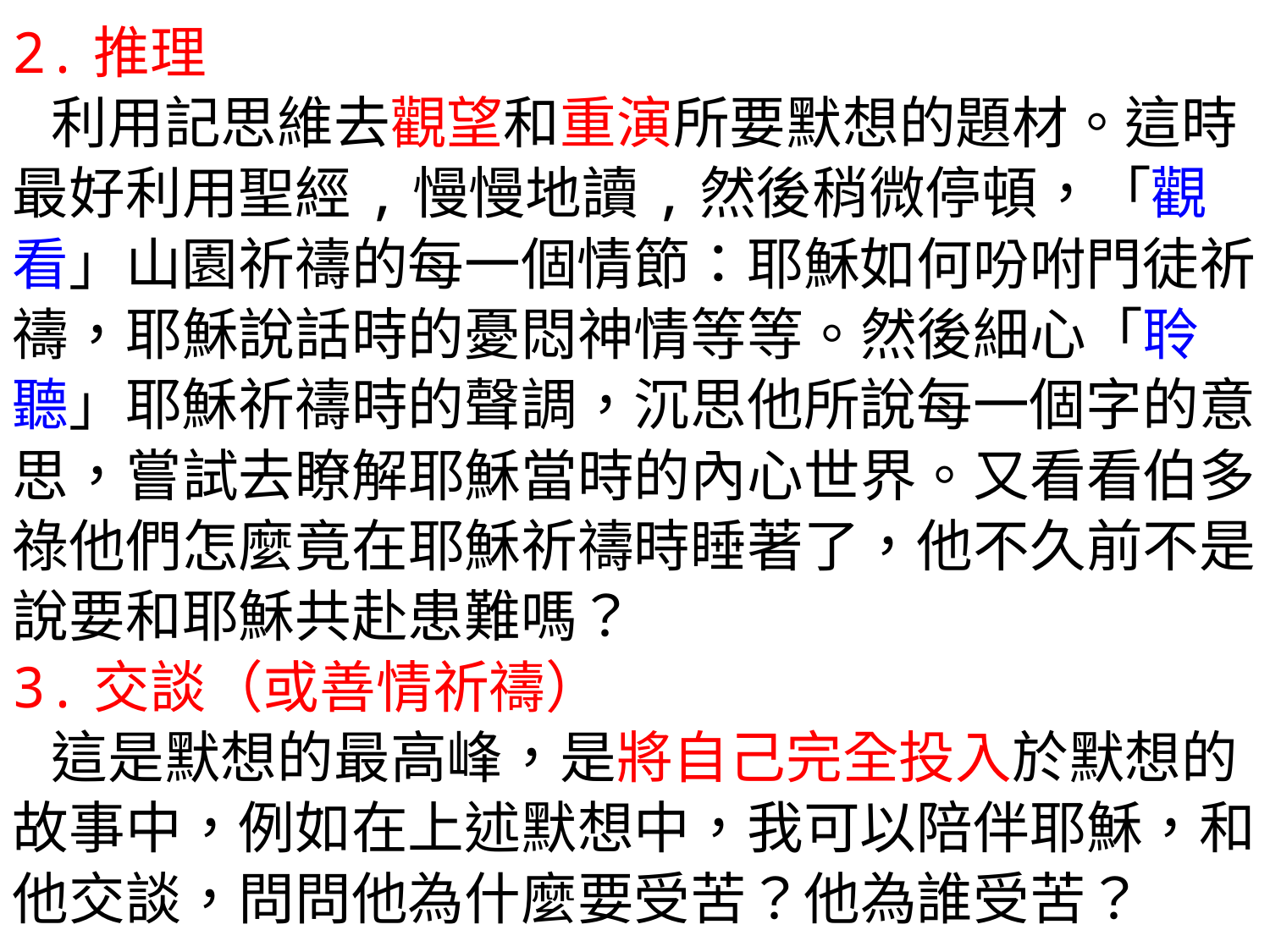

2.推理
  利用記思維去觀望和重演所要默想的題材。這時最好利用聖經,慢慢地讀,然後稍微停頓，「觀看」山園祈禱的每一個情節：耶穌如何吩咐門徒祈禱，耶穌說話時的憂悶神情等等。然後細心「聆聽」耶穌祈禱時的聲調，沉思他所說每一個字的意思，嘗試去瞭解耶穌當時的內心世界。又看看伯多祿他們怎麼竟在耶穌祈禱時睡著了，他不久前不是說要和耶穌共赴患難嗎？
3.交談（或善情祈禱）
  這是默想的最高峰，是將自己完全投入於默想的故事中，例如在上述默想中，我可以陪伴耶穌，和他交談，問問他為什麼要受苦？他為誰受苦？